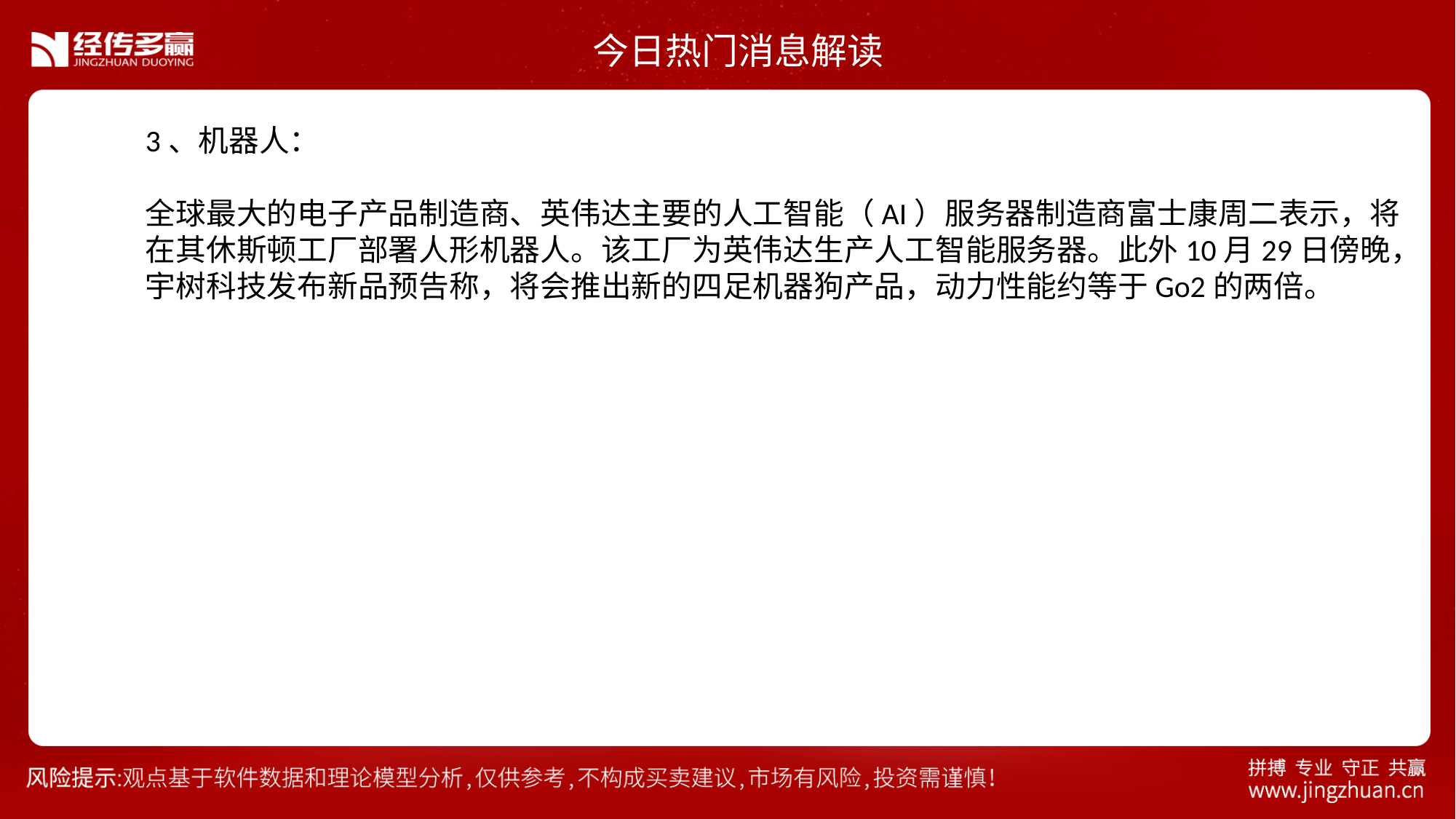

今日热门消息解读
3、机器人：

全球最大的电子产品制造商、英伟达主要的人工智能（AI）服务器制造商富士康周二表示，将在其休斯顿工厂部署人形机器人。该工厂为英伟达生产人工智能服务器。此外10月29日傍晚，宇树科技发布新品预告称，将会推出新的四足机器狗产品，动力性能约等于Go2的两倍。